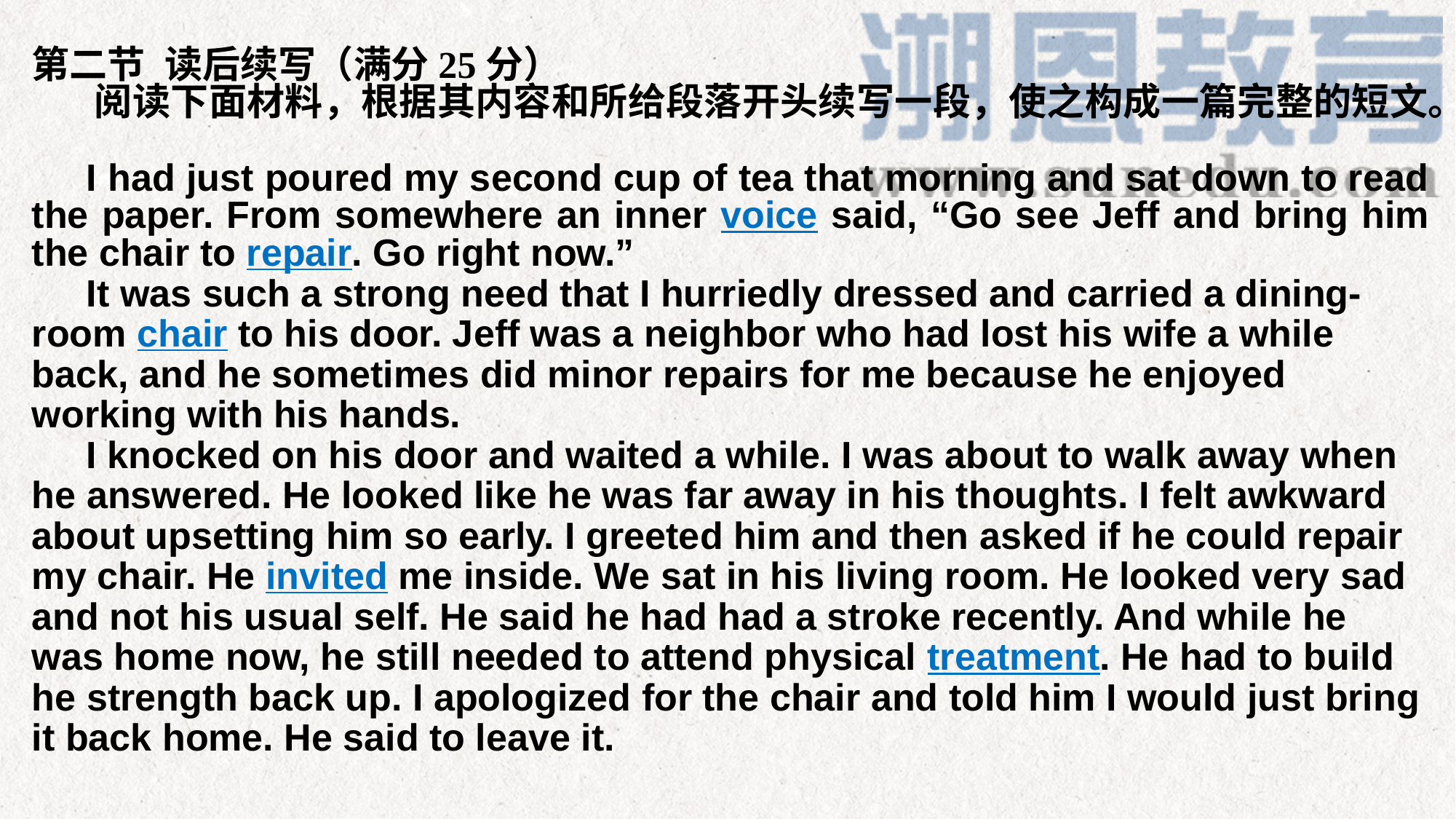

第二节  读后续写（满分25分）
      阅读下面材料，根据其内容和所给段落开头续写一段，使之构成一篇完整的短文。

I had just poured my second cup of tea that morning and sat down to read the paper. From somewhere an inner voice said, “Go see Jeff and bring him the chair to repair. Go right now.”
It was such a strong need that I hurriedly dressed and carried a dining-room chair to his door. Jeff was a neighbor who had lost his wife a while back, and he sometimes did minor repairs for me because he enjoyed working with his hands.
I knocked on his door and waited a while. I was about to walk away when he answered. He looked like he was far away in his thoughts. I felt awkward about upsetting him so early. I greeted him and then asked if he could repair my chair. He invited me inside. We sat in his living room. He looked very sad and not his usual self. He said he had had a stroke recently. And while he was home now, he still needed to attend physical treatment. He had to build he strength back up. I apologized for the chair and told him I would just bring it back home. He said to leave it.